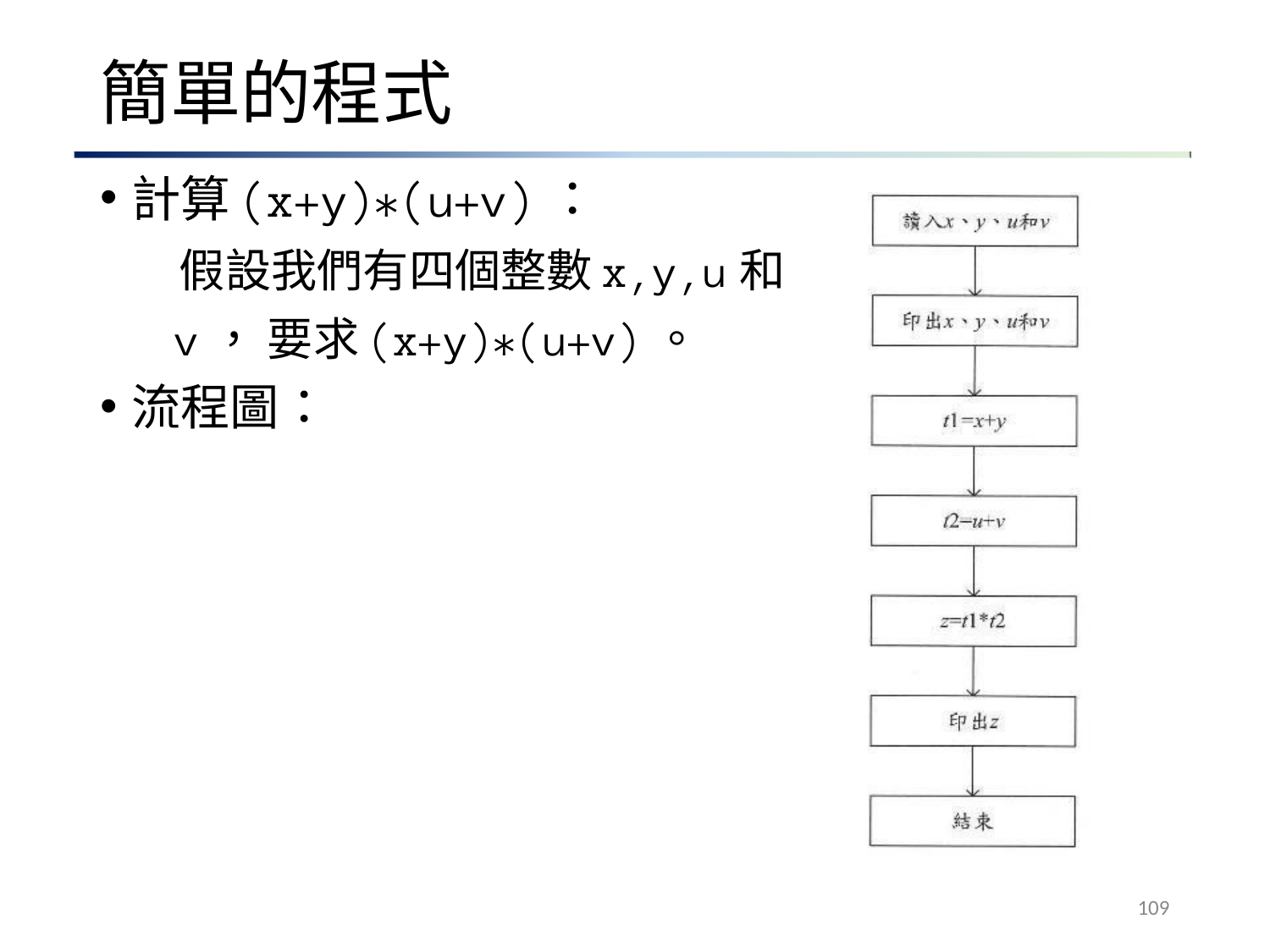

# 簡單的程式
計算(x+y)*(u+v)：
假設我們有四個整數x,y,u和v， 要求(x+y)*(u+v)。
流程圖：

109